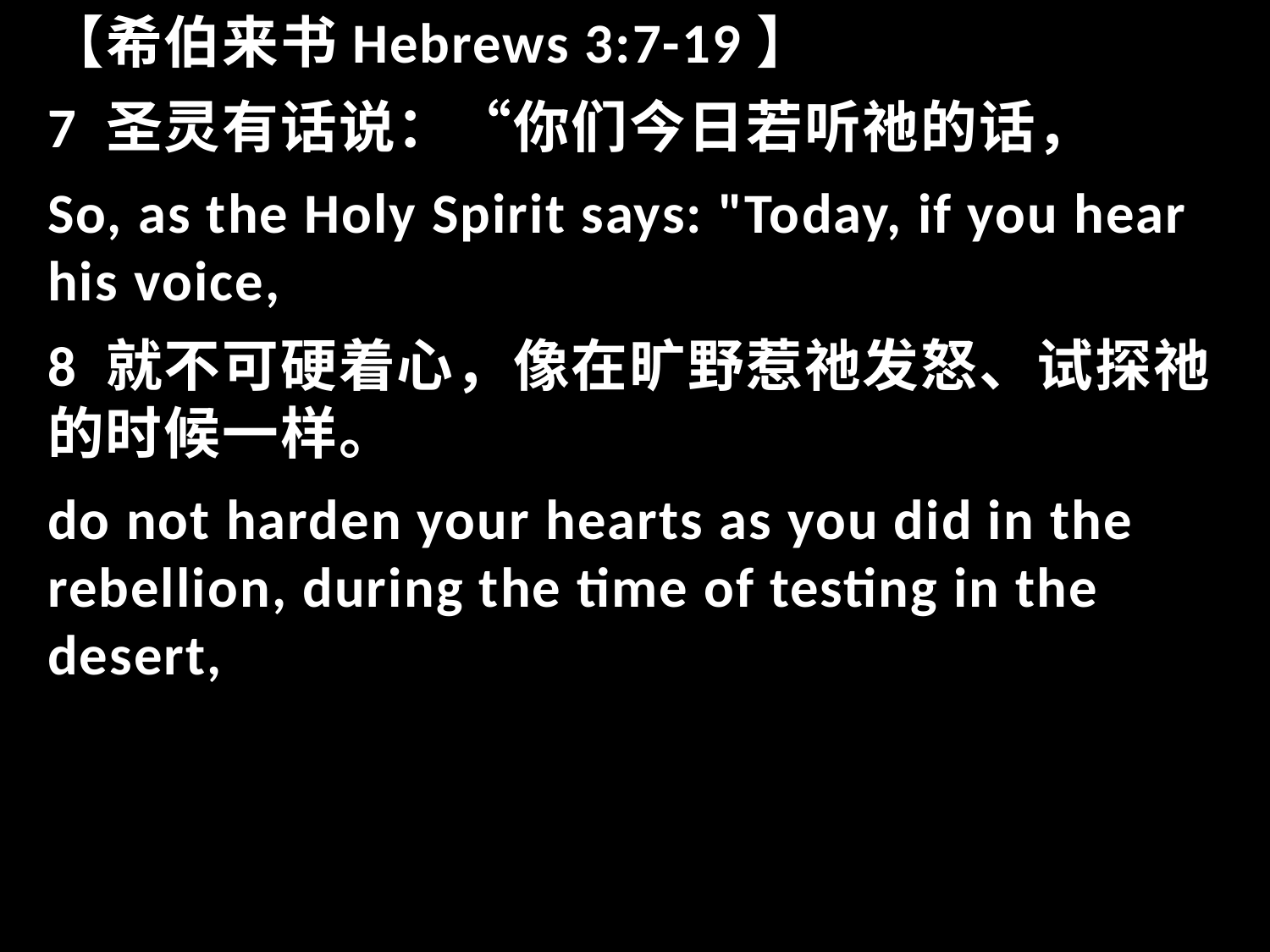

【希伯来书Hebrews 3:7-19】
7 圣灵有话说：“你们今日若听祂的话，
So, as the Holy Spirit says: "Today, if you hear his voice,
8 就不可硬着心，像在旷野惹祂发怒、试探祂的时候一样。
do not harden your hearts as you did in the rebellion, during the time of testing in the desert,